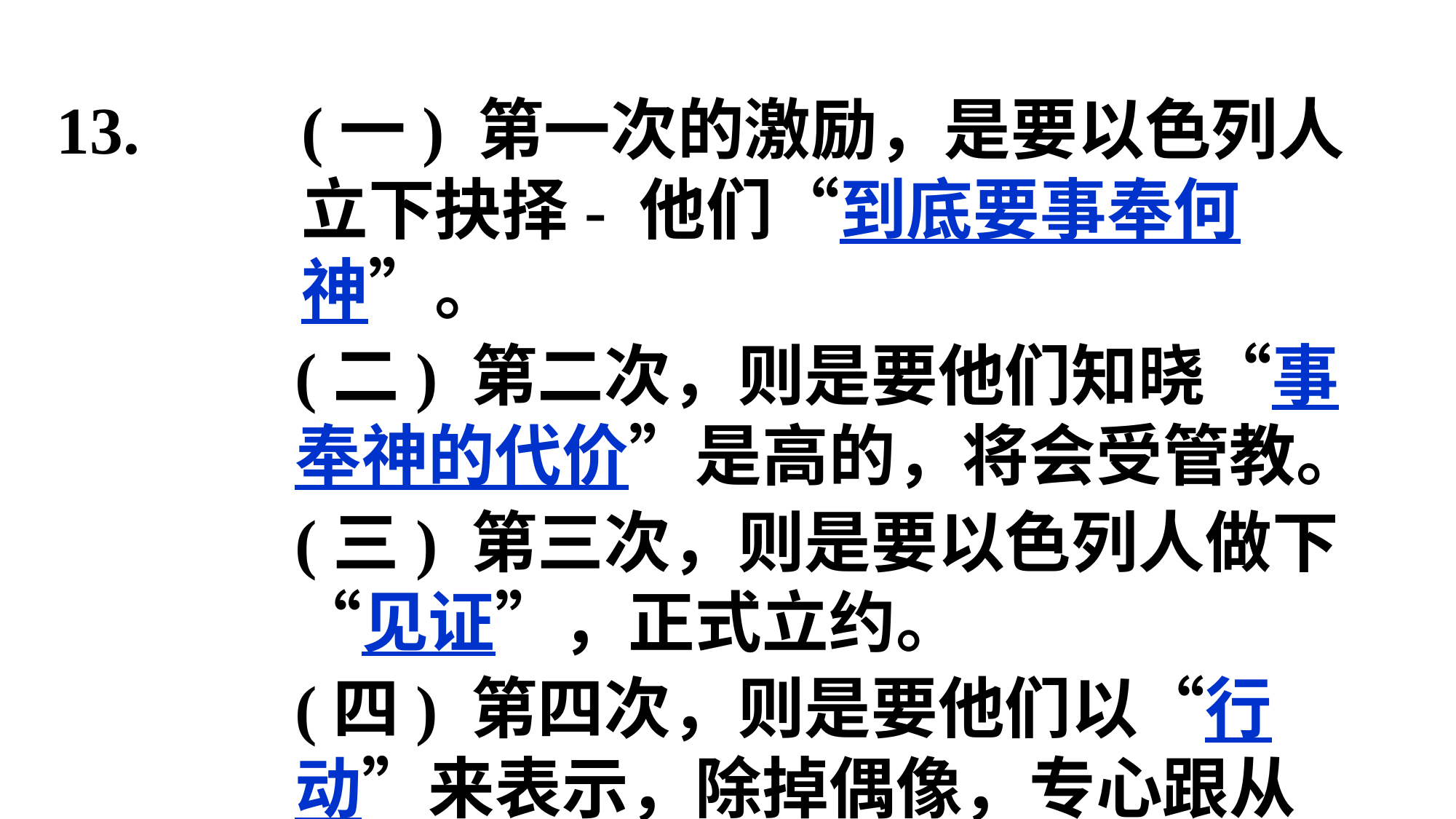

13.	(一) 第一次的激励，是要以色列人立下抉择- 他们“到底要事奉何神”。
	(二) 第二次，则是要他们知晓“事奉神的代价”是高的，将会受管教。
	(三) 第三次，则是要以色列人做下“见证”，正式立约。
	(四) 第四次，则是要他们以“行动”来表示，除掉偶像，专心跟从神。